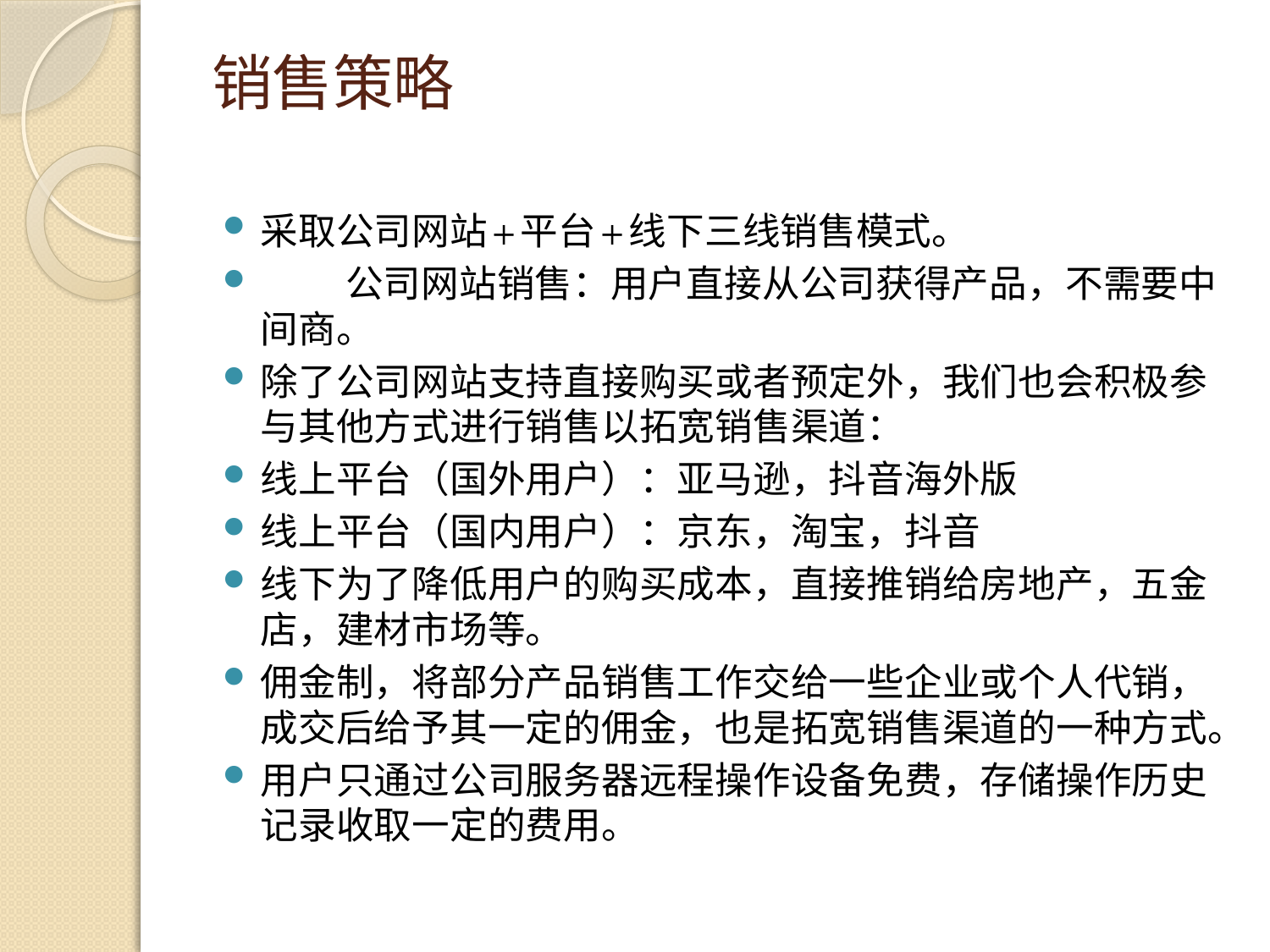

# 销售策略
采取公司网站+平台+线下三线销售模式。
	公司网站销售：用户直接从公司获得产品，不需要中间商。
除了公司网站支持直接购买或者预定外，我们也会积极参与其他方式进行销售以拓宽销售渠道：
线上平台（国外用户）：亚马逊，抖音海外版
线上平台（国内用户）：京东，淘宝，抖音
线下为了降低用户的购买成本，直接推销给房地产，五金店，建材市场等。
佣金制，将部分产品销售工作交给一些企业或个人代销，成交后给予其一定的佣金，也是拓宽销售渠道的一种方式。
用户只通过公司服务器远程操作设备免费，存储操作历史记录收取一定的费用。